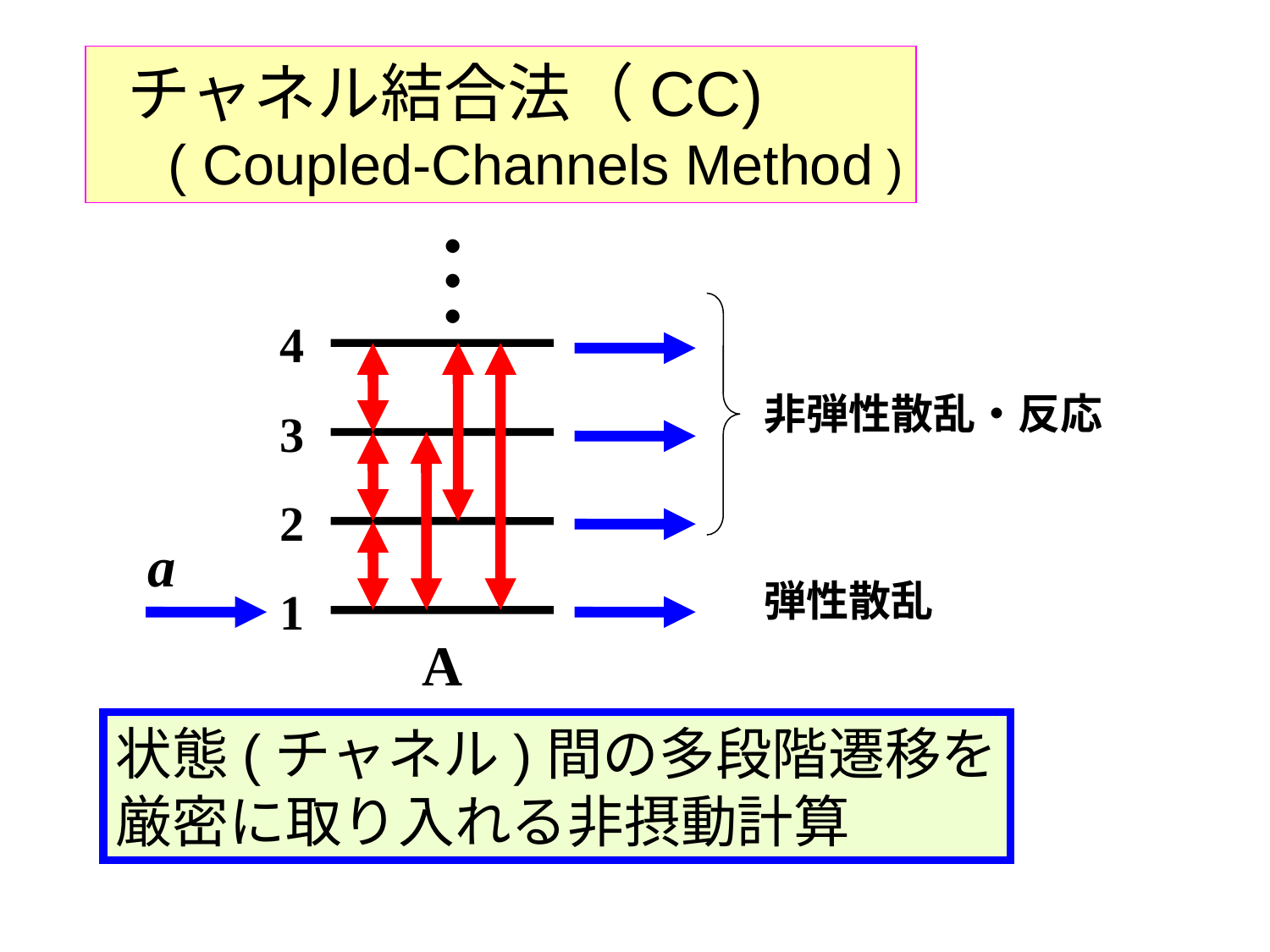

チャネル結合法（CC)
　( Coupled-Channels Method )
･･･
4

3

2

1

非弾性散乱・反応

a

弾性散乱

A
状態(チャネル)間の多段階遷移を
厳密に取り入れる非摂動計算